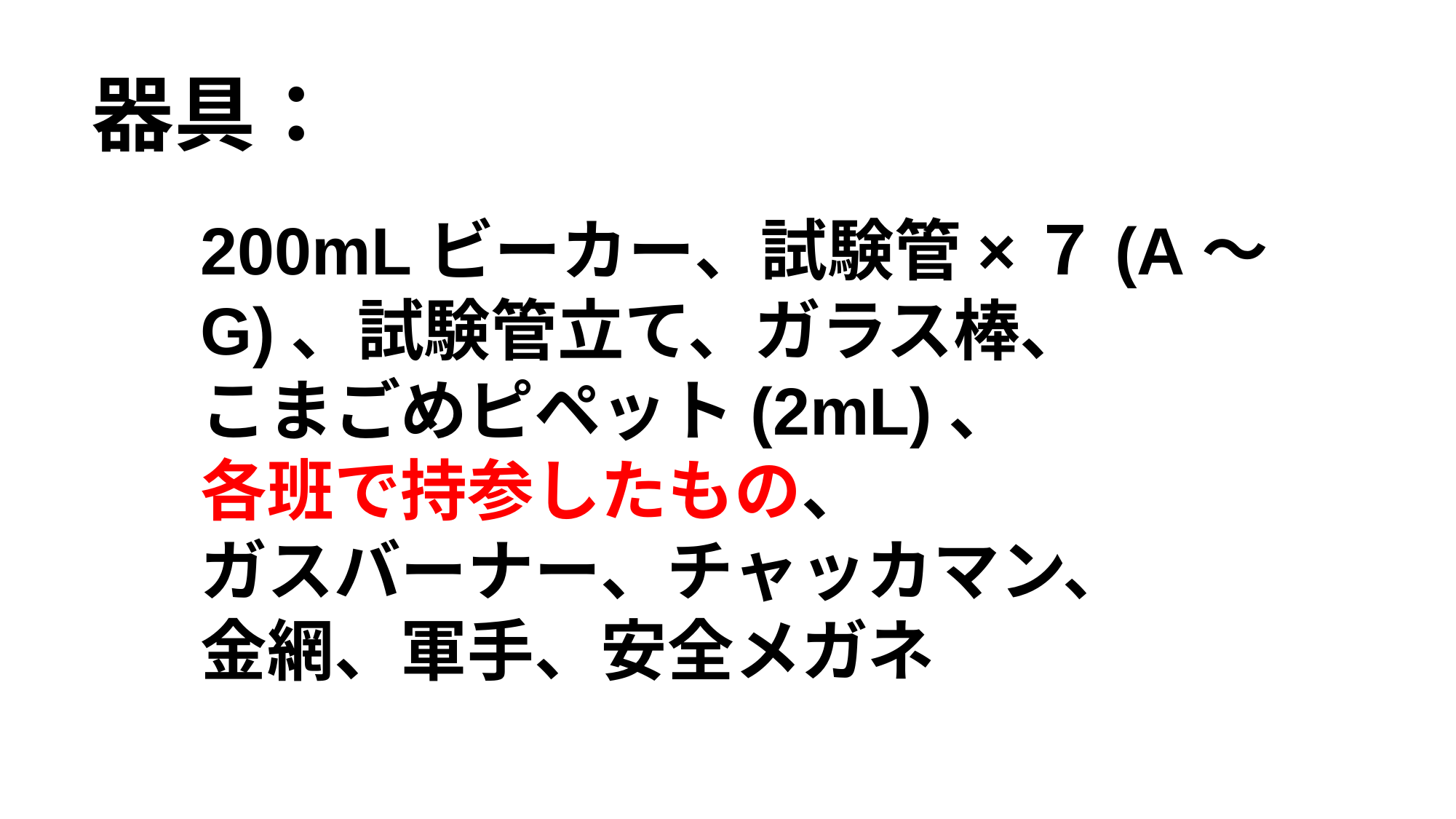

器具：
200mLビーカー、試験管×７(A～G)、試験管立て、ガラス棒、
こまごめピペット(2mL)、
各班で持参したもの、
ガスバーナー、チャッカマン、
金網、軍手、安全メガネ